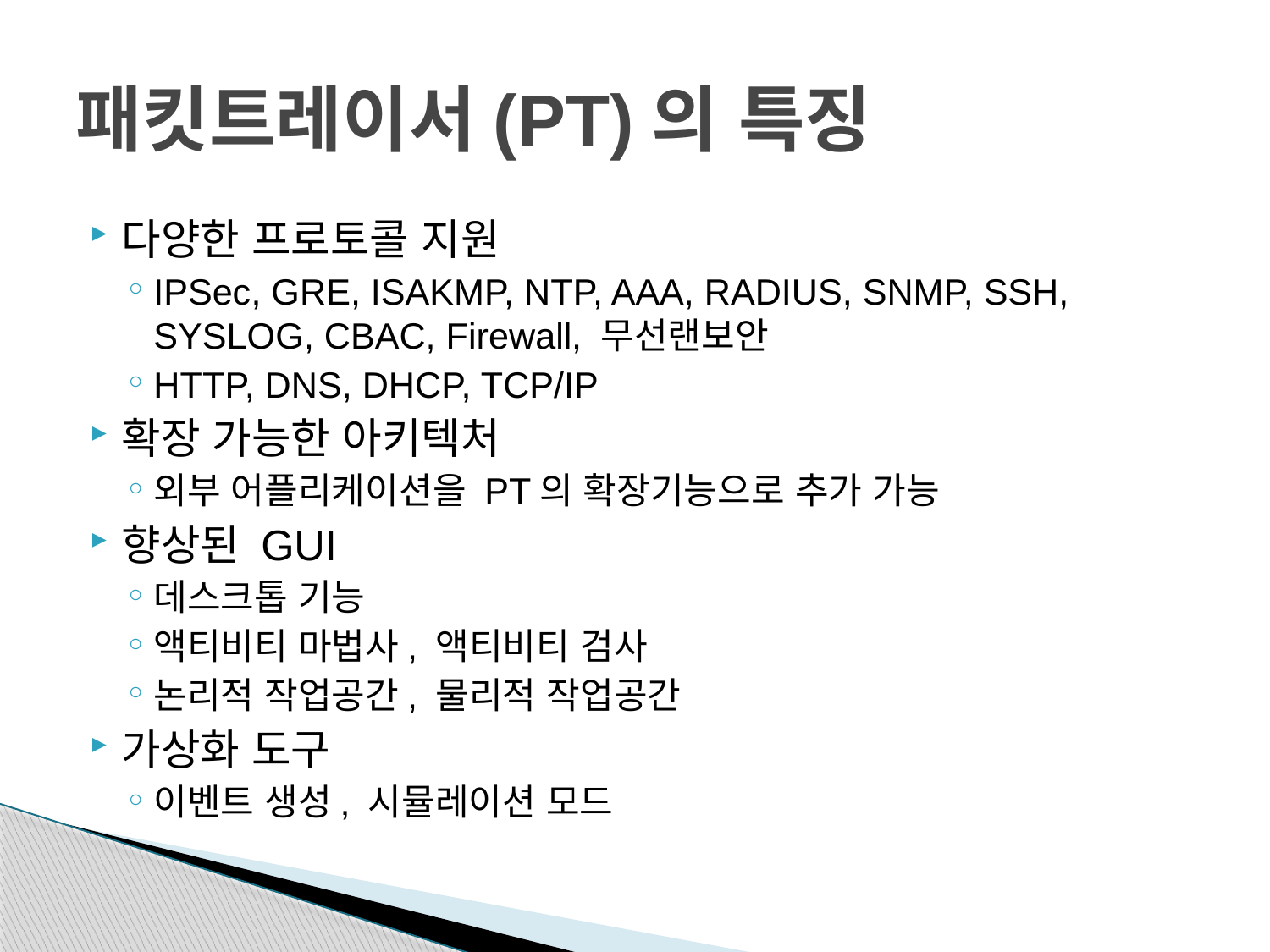

# 패킷트레이서(PT)의 특징
다양한 프로토콜 지원
IPSec, GRE, ISAKMP, NTP, AAA, RADIUS, SNMP, SSH, SYSLOG, CBAC, Firewall, 무선랜보안
HTTP, DNS, DHCP, TCP/IP
확장 가능한 아키텍처
외부 어플리케이션을 PT의 확장기능으로 추가 가능
향상된 GUI
데스크톱 기능
액티비티 마법사, 액티비티 검사
논리적 작업공간, 물리적 작업공간
가상화 도구
이벤트 생성, 시뮬레이션 모드